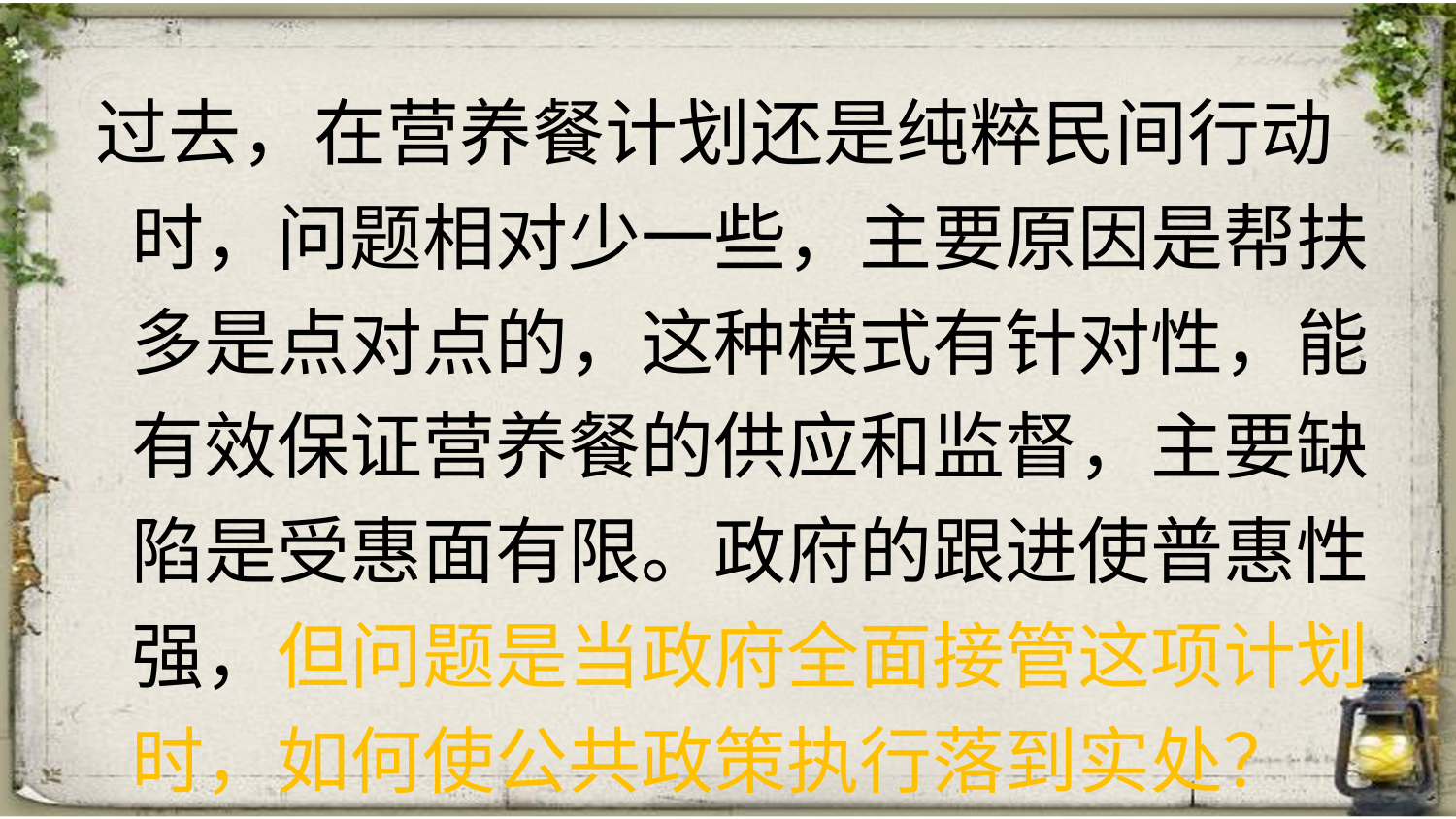

过去，在营养餐计划还是纯粹民间行动时，问题相对少一些，主要原因是帮扶多是点对点的，这种模式有针对性，能有效保证营养餐的供应和监督，主要缺陷是受惠面有限。政府的跟进使普惠性强，但问题是当政府全面接管这项计划时，如何使公共政策执行落到实处？